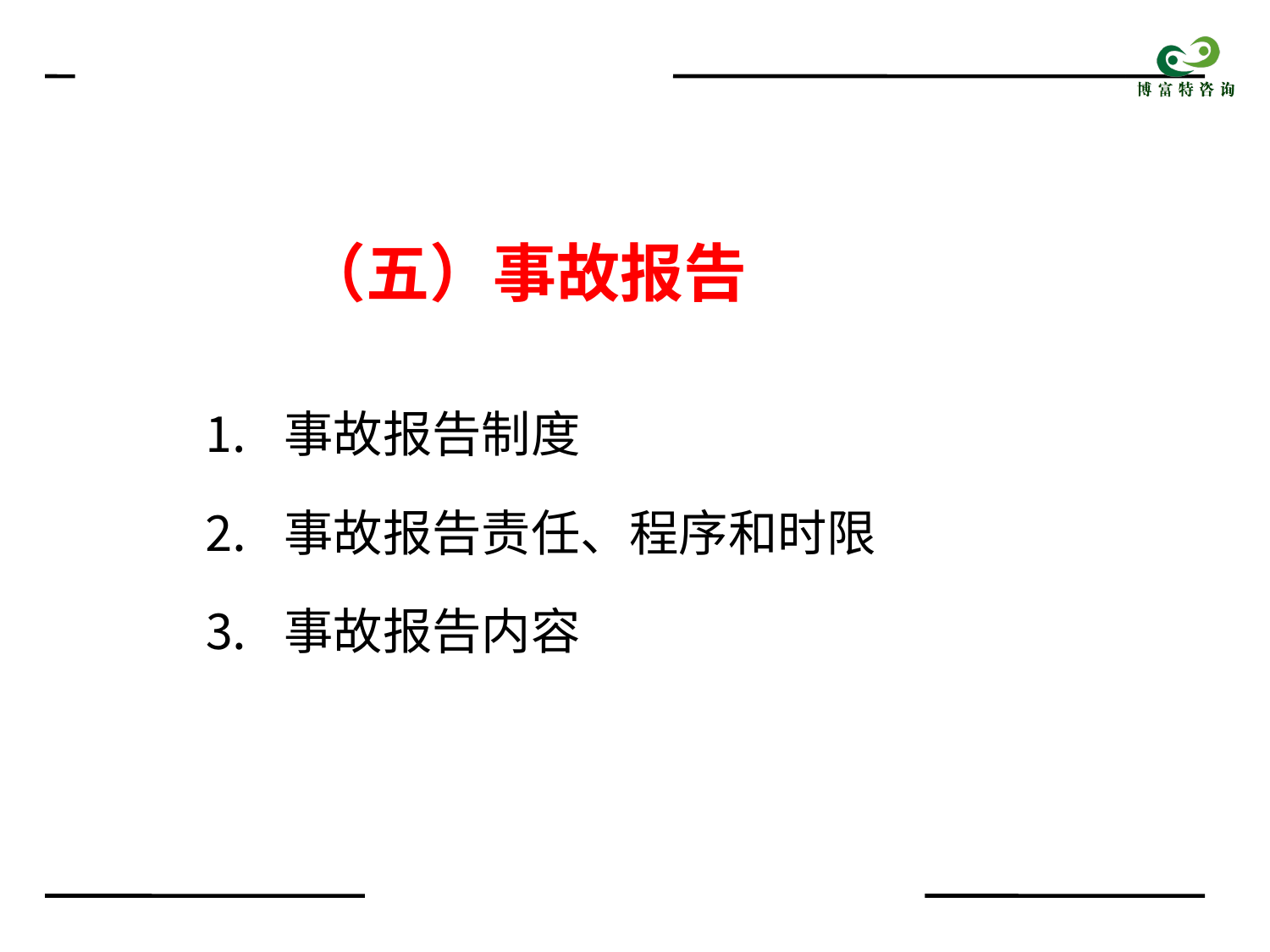

（五）事故报告
⒈  事故报告制度
⒉  事故报告责任、程序和时限
⒊  事故报告内容